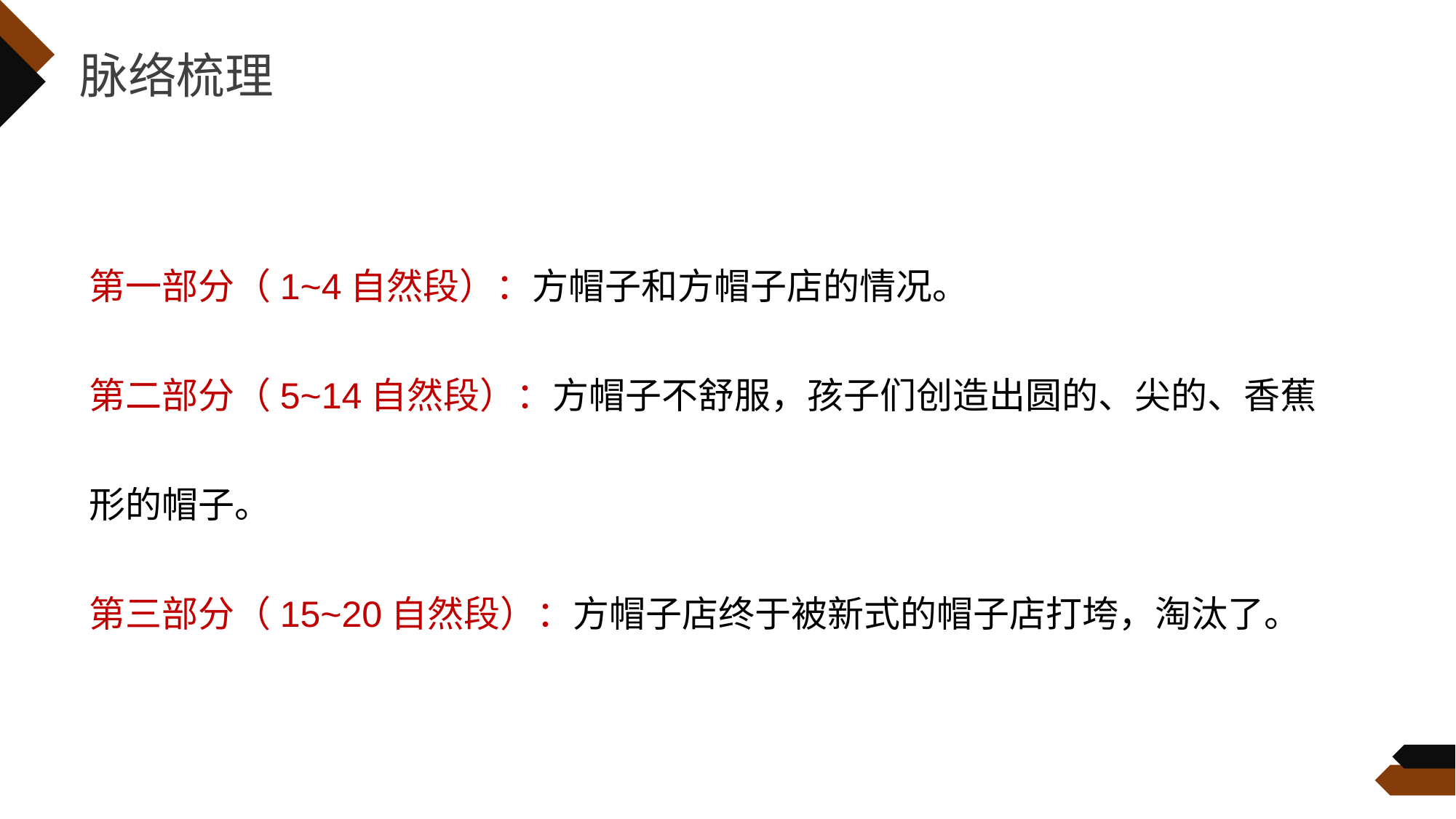

脉络梳理
第一部分（1~4自然段）：方帽子和方帽子店的情况。
第二部分（5~14自然段）：方帽子不舒服，孩子们创造出圆的、尖的、香蕉形的帽子。
第三部分（15~20自然段）：方帽子店终于被新式的帽子店打垮，淘汰了。